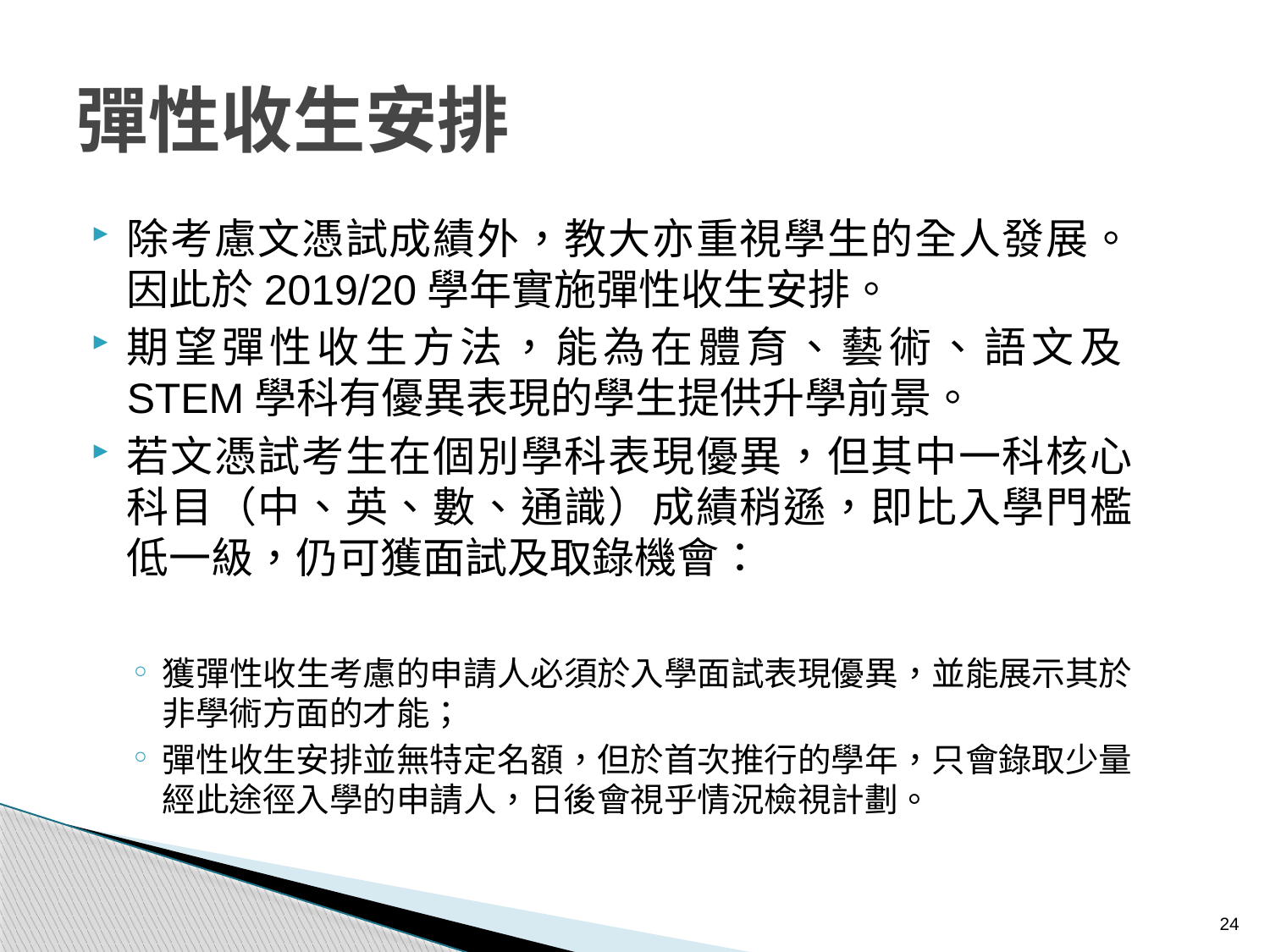

# 彈性收生安排
除考慮文憑試成績外，教大亦重視學生的全人發展。因此於2019/20學年實施彈性收生安排。
期望彈性收生方法，能為在體育、藝術、語文及STEM學科有優異表現的學生提供升學前景。
若文憑試考生在個別學科表現優異，但其中一科核心科目（中、英、數、通識）成績稍遜，即比入學門檻低一級，仍可獲面試及取錄機會：

獲彈性收生考慮的申請人必須於入學面試表現優異，並能展示其於非學術方面的才能；
彈性收生安排並無特定名額，但於首次推行的學年，只會錄取少量經此途徑入學的申請人，日後會視乎情況檢視計劃。

24